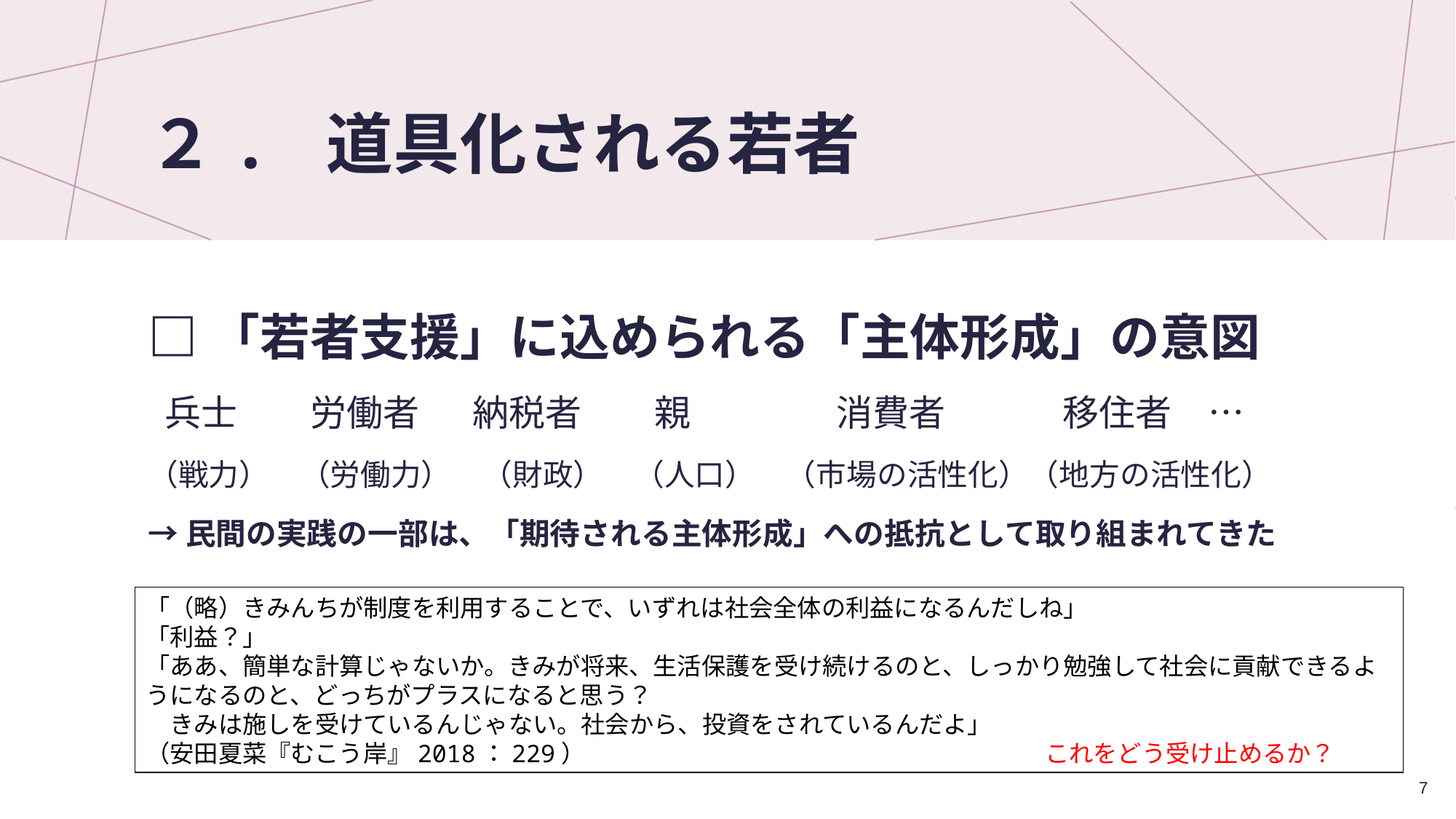

# ２. 道具化される若者
□「若者支援」に込められる「主体形成」の意図
 兵士　　労働者　  納税者　　親　　　　消費者　　　 移住者　…
（戦力）　（労働力）　（財政）　（人口）　（市場の活性化）（地方の活性化）
→民間の実践の一部は、「期待される主体形成」への抵抗として取り組まれてきた
「（略）きみんちが制度を利用することで、いずれは社会全体の利益になるんだしね」
「利益？」
「ああ、簡単な計算じゃないか。きみが将来、生活保護を受け続けるのと、しっかり勉強して社会に貢献できるようになるのと、どっちがプラスになると思う？
　きみは施しを受けているんじゃない。社会から、投資をされているんだよ」
（安田夏菜『むこう岸』2018：229）　　　　　　　　　　　　　　　　　　　これをどう受け止めるか？
7